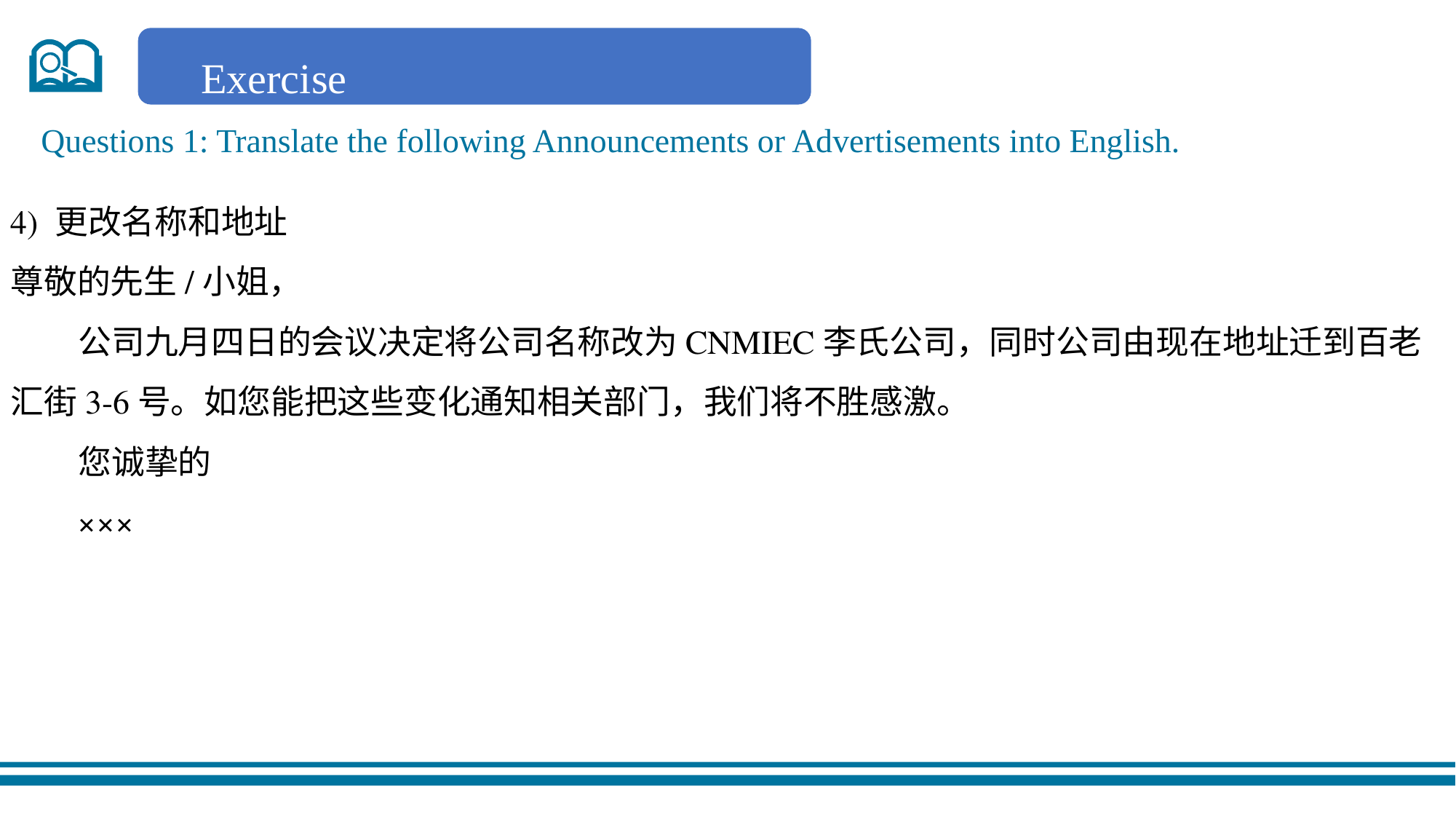

Exercise
Questions 1: Translate the following Announcements or Advertisements into English.
4) 更改名称和地址
尊敬的先生/小姐，
        公司九月四日的会议决定将公司名称改为CNMIEC李氏公司，同时公司由现在地址迁到百老汇街3-6号。如您能把这些变化通知相关部门，我们将不胜感激。
        您诚挚的
        ×××